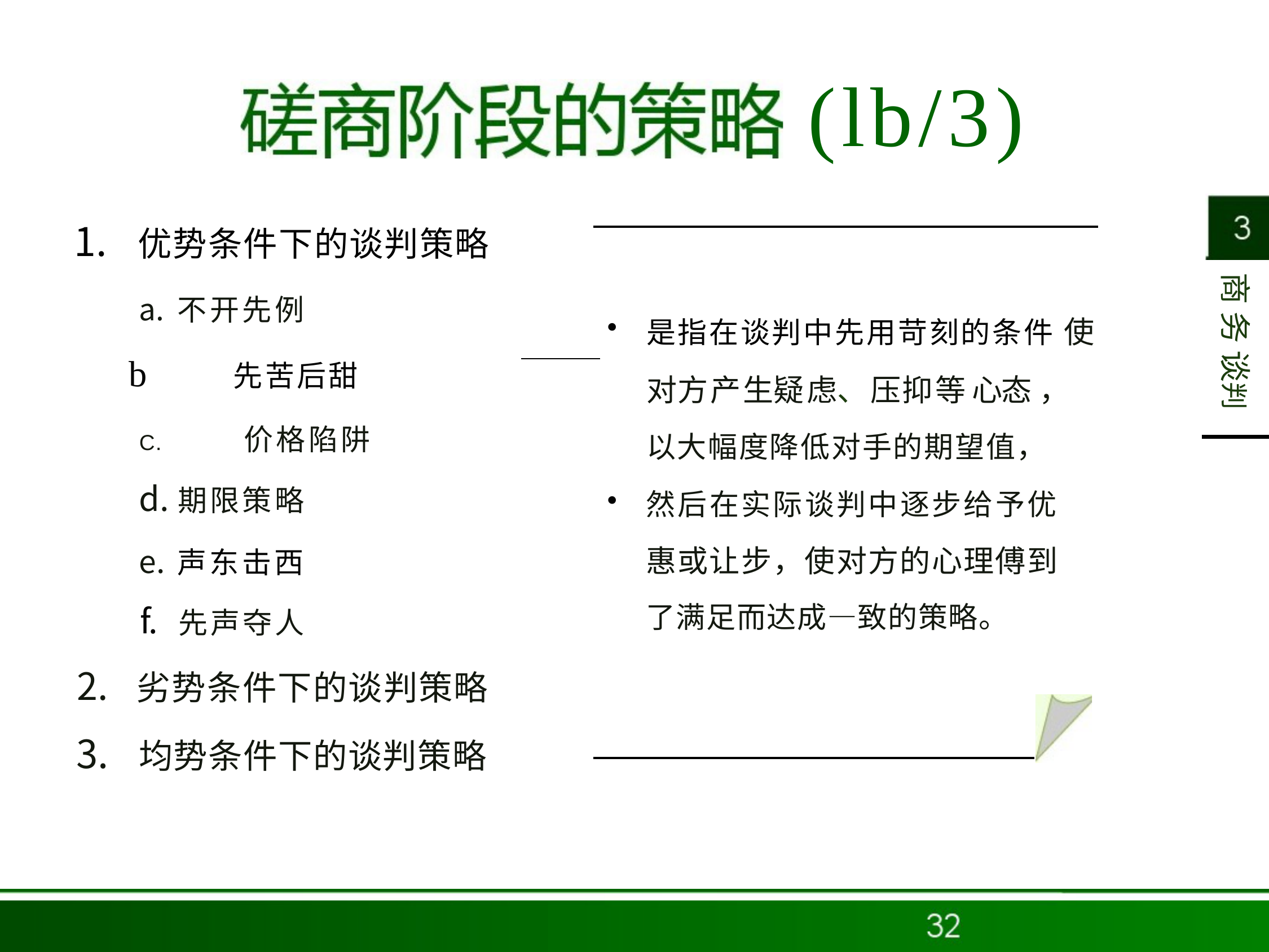

# (lb/3)

优势条件下的谈判策略
不开先例
b	先苦后甜
C.	价格陷阱
期限策略
声东击西
先声夺人
劣势条件下的谈判策略
均势条件下的谈判策略

商 务 谈判
是指在谈判中先用苛刻的条件 使对方产生疑虑、压抑等心态 ，  以大幅度降低对手的期望值，
然后在实际谈判中逐步给予优 惠或让步，使对方的心理傅到 了满足而达成—致的策略。